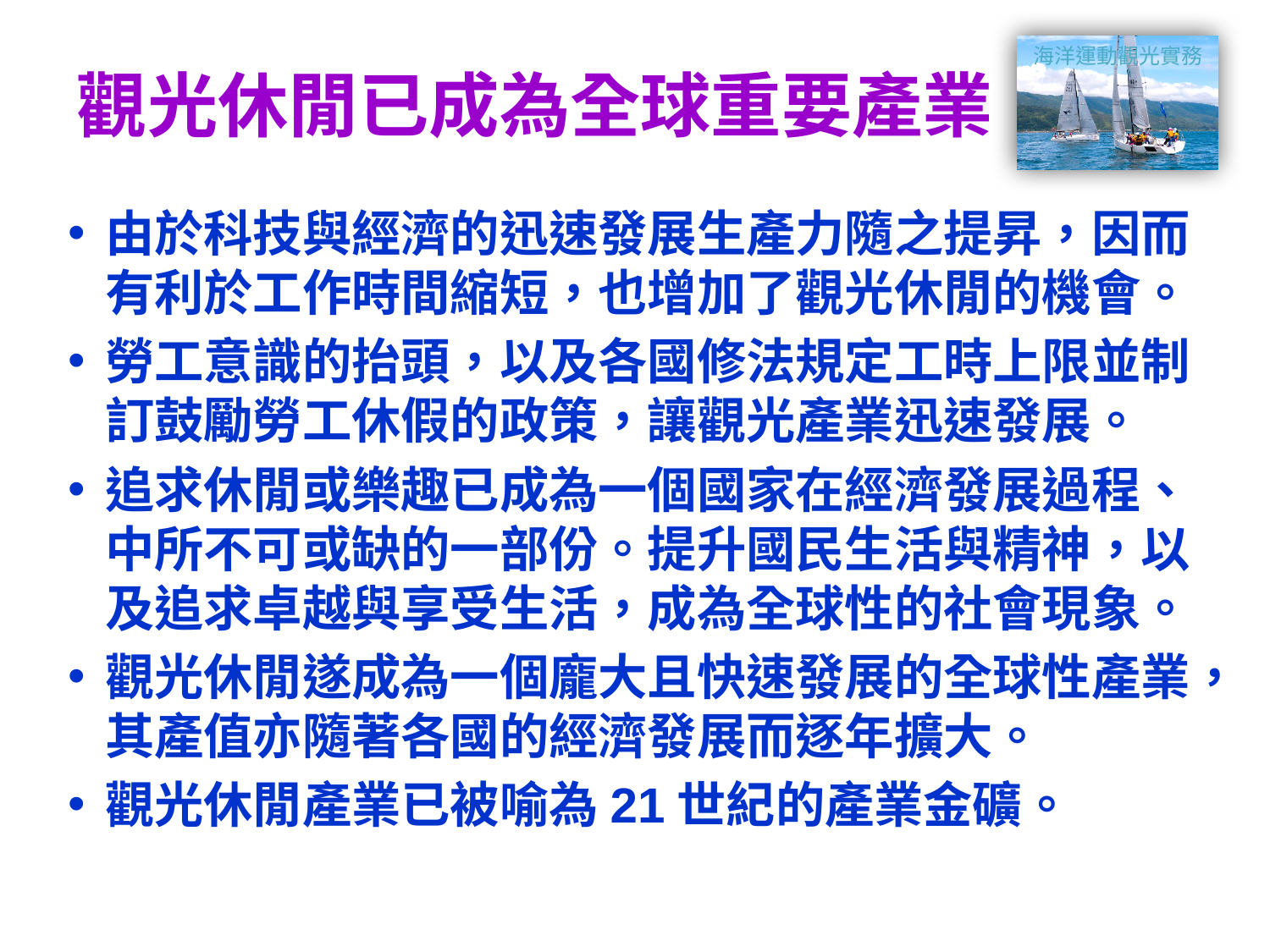

# 觀光休閒已成為全球重要產業
由於科技與經濟的迅速發展生產力隨之提昇，因而有利於工作時間縮短，也增加了觀光休閒的機會。
勞工意識的抬頭，以及各國修法規定工時上限並制訂鼓勵勞工休假的政策，讓觀光產業迅速發展。
追求休閒或樂趣已成為一個國家在經濟發展過程、中所不可或缺的一部份。提升國民生活與精神，以及追求卓越與享受生活，成為全球性的社會現象。
觀光休閒遂成為一個龐大且快速發展的全球性產業，其產值亦隨著各國的經濟發展而逐年擴大。
觀光休閒產業已被喻為21世紀的產業金礦。